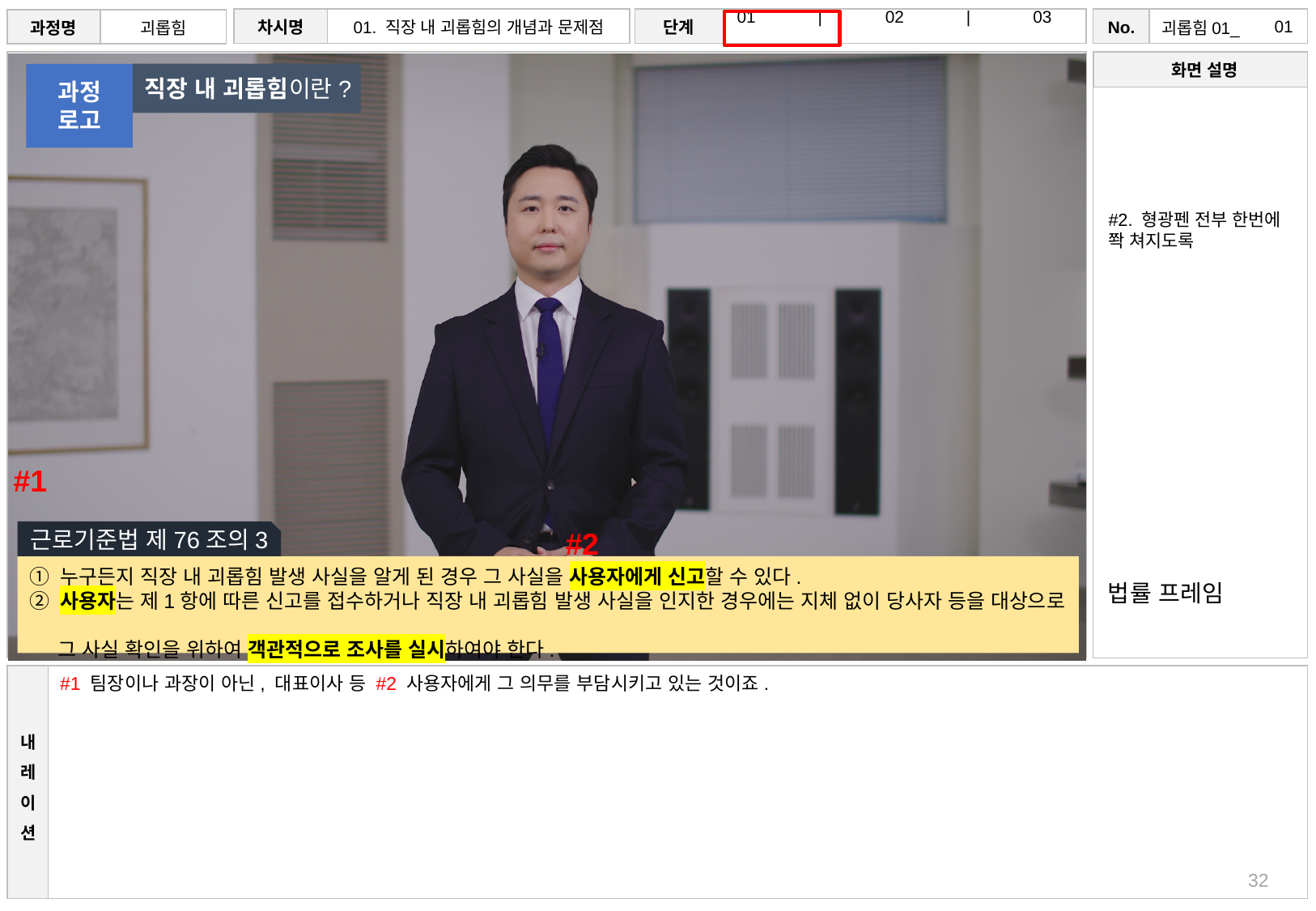

# 01
직장 내 괴롭힘이란?
과정
로고
#2. 형광펜 전부 한번에 쫙 쳐지도록
#1
#2
근로기준법 제76조의3

① 누구든지 직장 내 괴롭힘 발생 사실을 알게 된 경우 그 사실을 사용자에게 신고할 수 있다.
② 사용자는 제1항에 따른 신고를 접수하거나 직장 내 괴롭힘 발생 사실을 인지한 경우에는 지체 없이 당사자 등을 대상으로
     그 사실 확인을 위하여 객관적으로 조사를 실시하여야 한다.
법률 프레임
#1 팀장이나 과장이 아닌, 대표이사 등 #2 사용자에게 그 의무를 부담시키고 있는 것이죠.
32